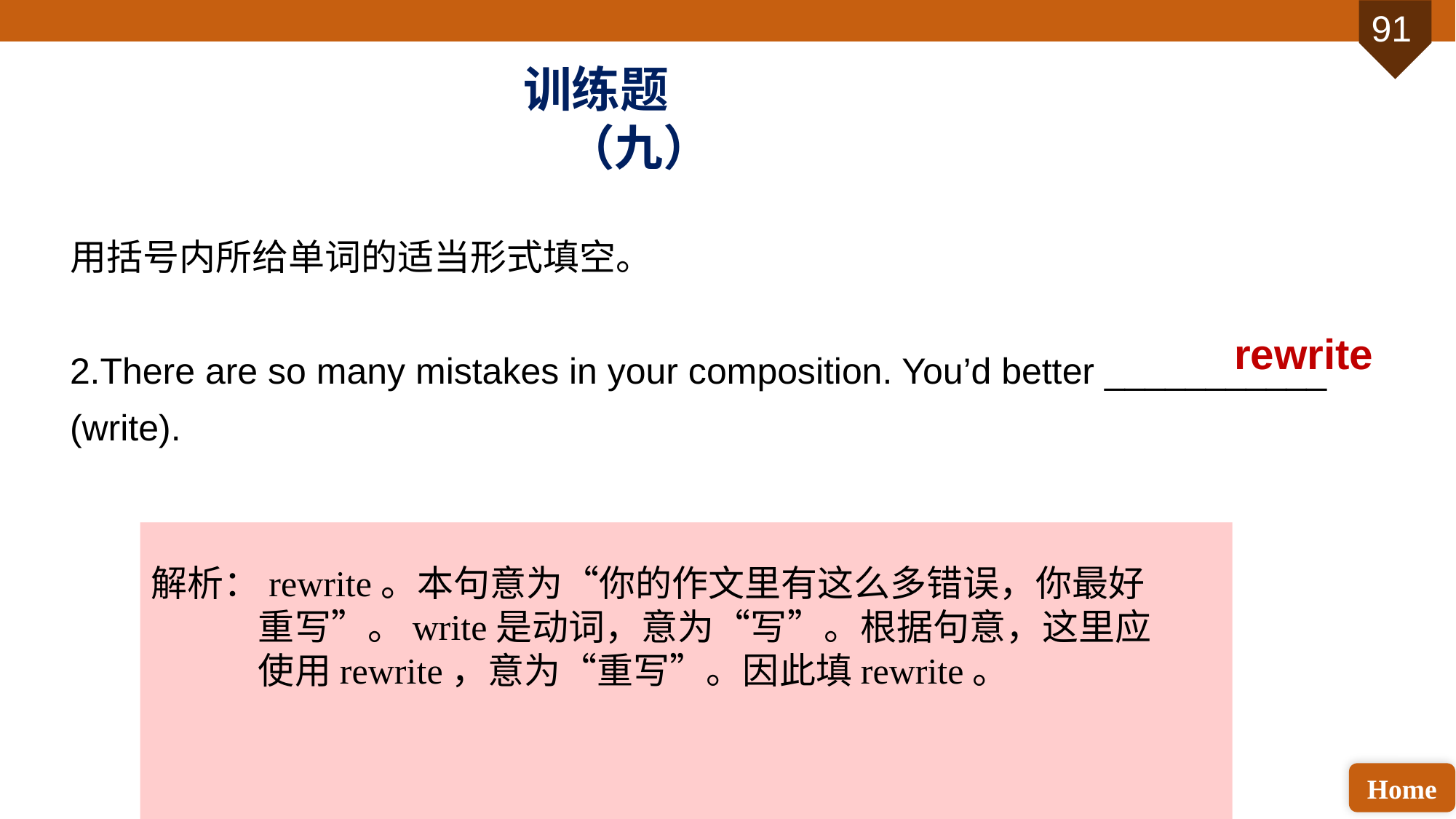

训练题（九）
用括号内所给单词的适当形式填空。

2.There are so many mistakes in your composition. You’d better ___________ (write).
rewrite

解析：rewrite。本句意为“你的作文里有这么多错误，你最好重写”。write是动词，意为“写”。根据句意，这里应使用rewrite，意为“重写”。因此填rewrite。